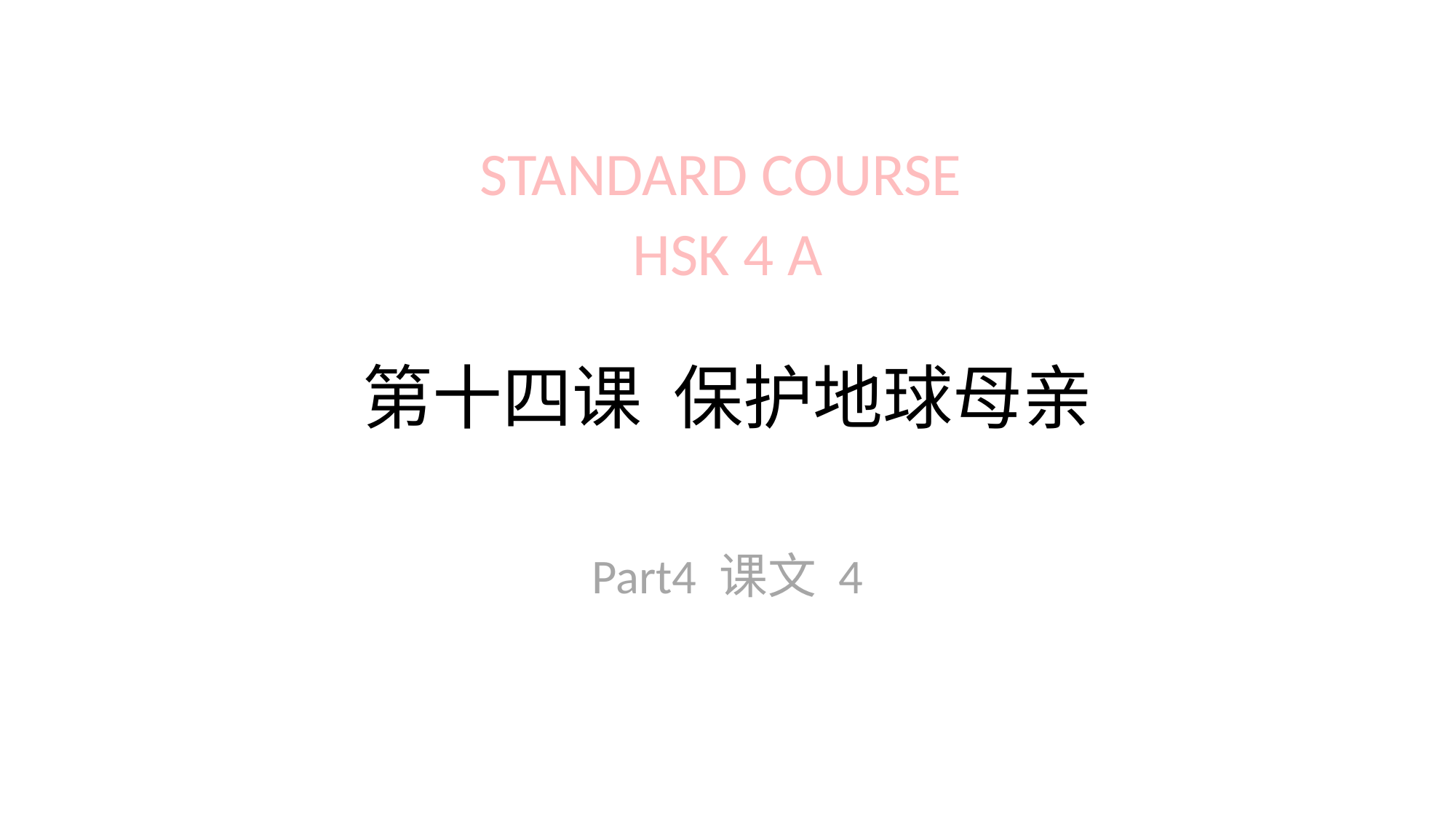

STANDARD COURSE
HSK 4 A
# 第十四课  保护地球母亲
Part4 课文 4